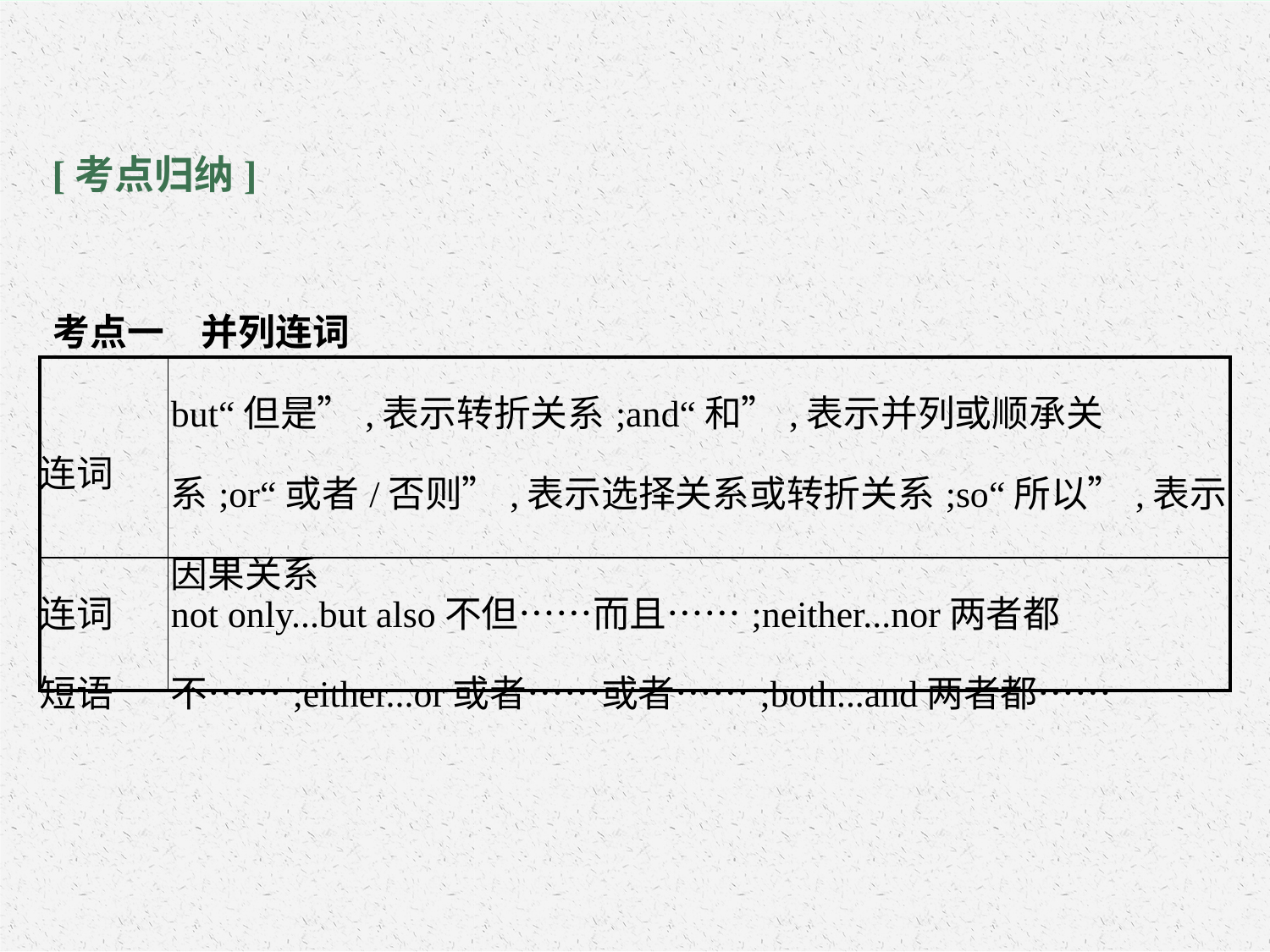

[考点归纳]
考点一　并列连词
| 连词 | but“但是”,表示转折关系;and“和”,表示并列或顺承关系;or“或者/否则”,表示选择关系或转折关系;so“所以”,表示因果关系 |
| --- | --- |
| 连词 短语 | not only...but also不但……而且……;neither...nor两者都不……;either...or或者……或者……;both...and两者都…… |